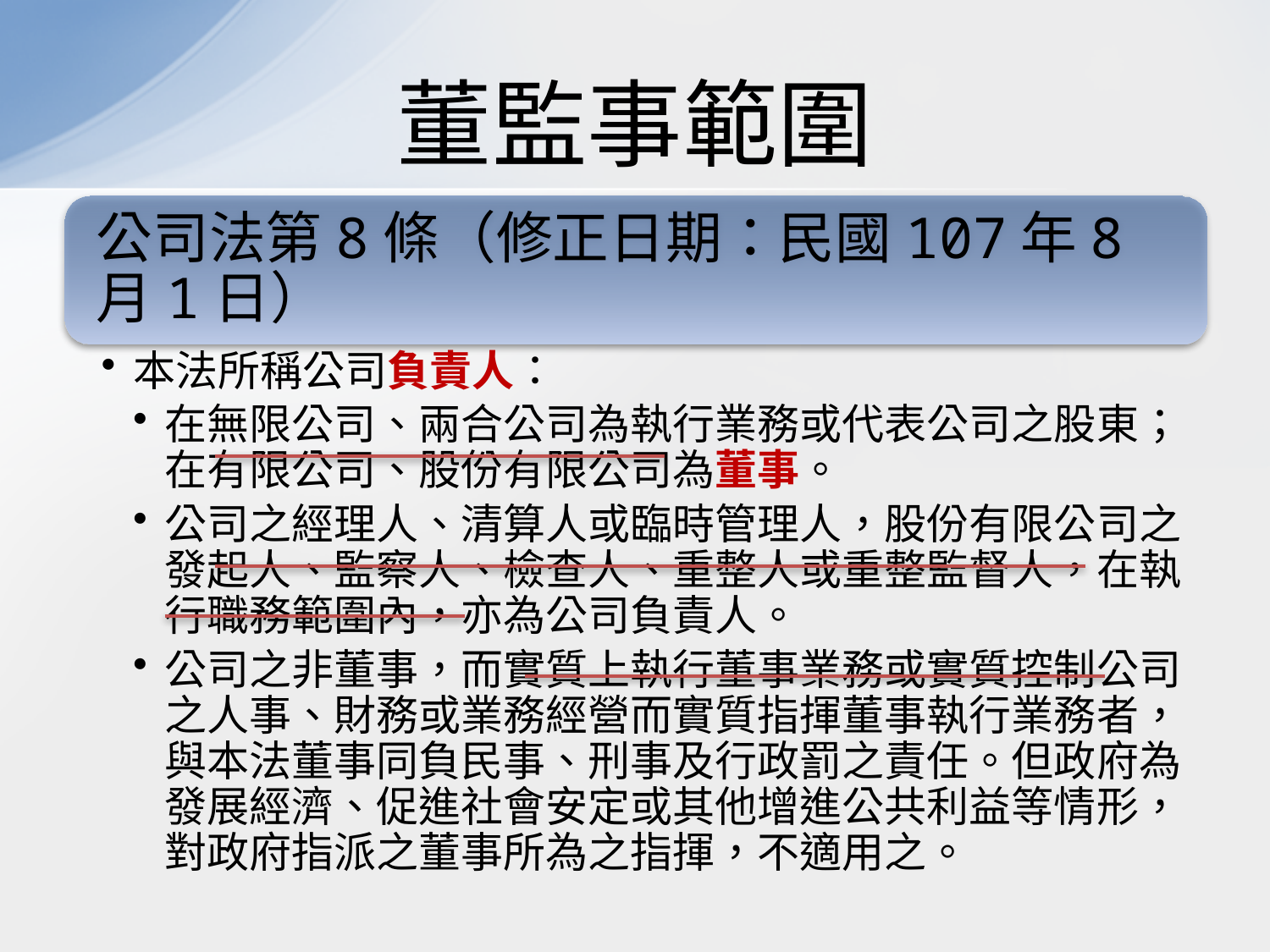

# 董監事範圍
公司法第8條（修正日期：民國107年8月1日）
本法所稱公司負責人：
在無限公司、兩合公司為執行業務或代表公司之股東；在有限公司、股份有限公司為董事。
公司之經理人、清算人或臨時管理人，股份有限公司之發起人、監察人、檢查人、重整人或重整監督人，在執行職務範圍內，亦為公司負責人。
公司之非董事，而實質上執行董事業務或實質控制公司之人事、財務或業務經營而實質指揮董事執行業務者，與本法董事同負民事、刑事及行政罰之責任。但政府為發展經濟、促進社會安定或其他增進公共利益等情形，對政府指派之董事所為之指揮，不適用之。